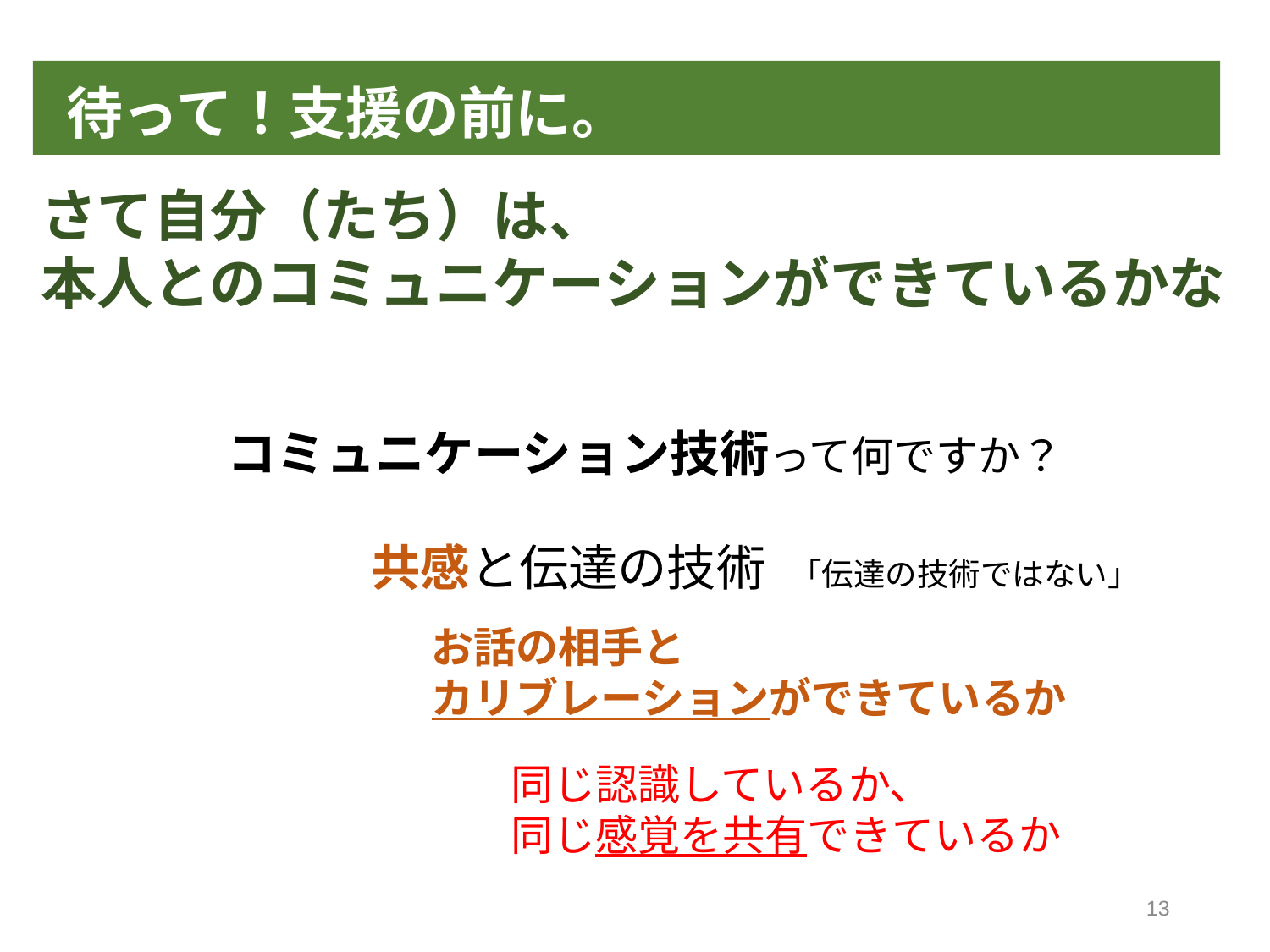

待って！支援の前に。
さて自分（たち）は、
本人とのコミュニケーションができているかな
コミュニケーション技術って何ですか？
共感と伝達の技術
「伝達の技術ではない」
お話の相手と
カリブレーションができているか
同じ認識しているか、
同じ感覚を共有できているか
13